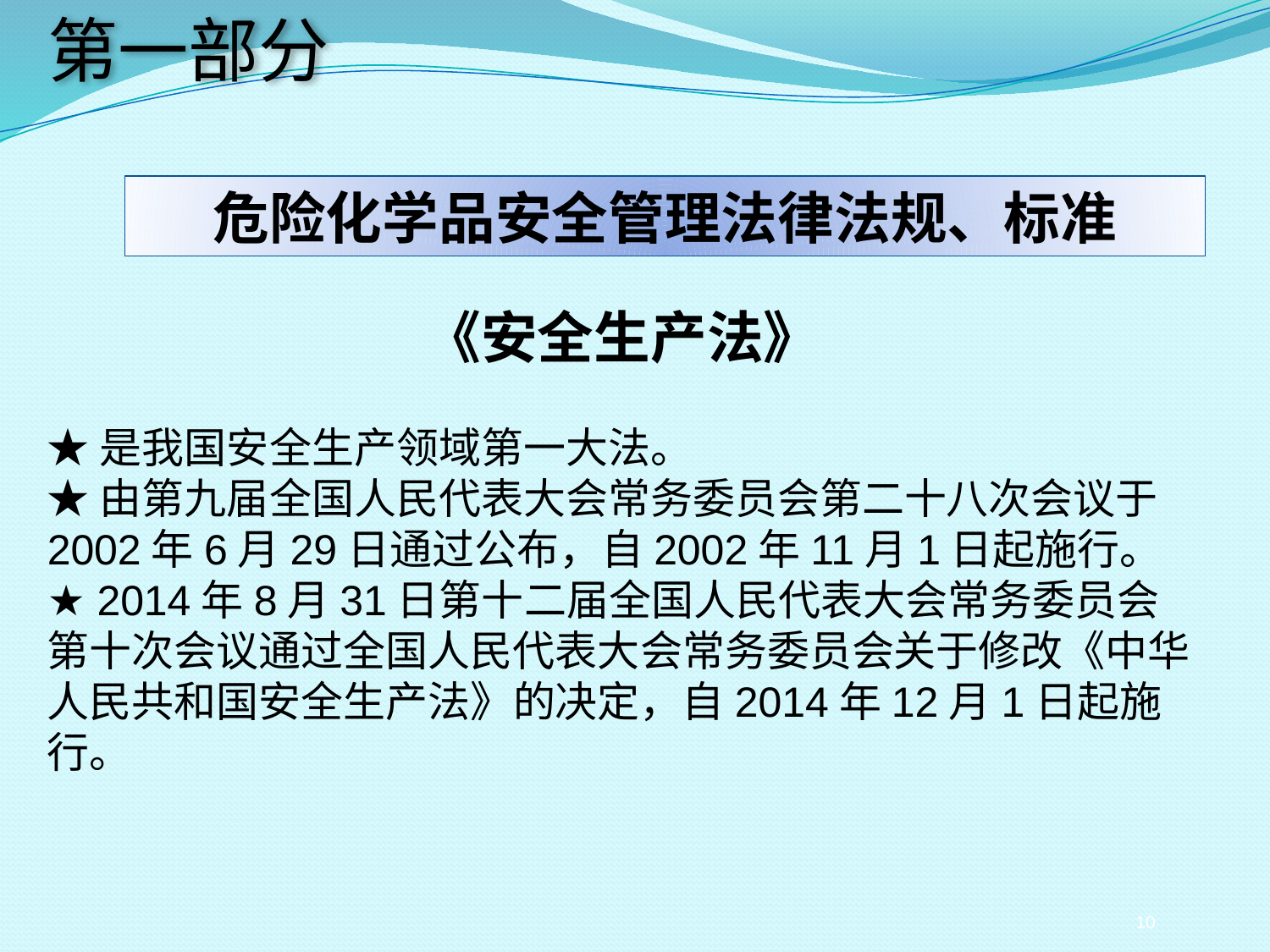

第一部分
危险化学品安全管理法律法规、标准
《安全生产法》

★是我国安全生产领域第一大法。
★由第九届全国人民代表大会常务委员会第二十八次会议于2002年6月29日通过公布，自2002年11月1日起施行。
★ 2014年8月31日第十二届全国人民代表大会常务委员会第十次会议通过全国人民代表大会常务委员会关于修改《中华人民共和国安全生产法》的决定，自2014年12月1日起施行。

10